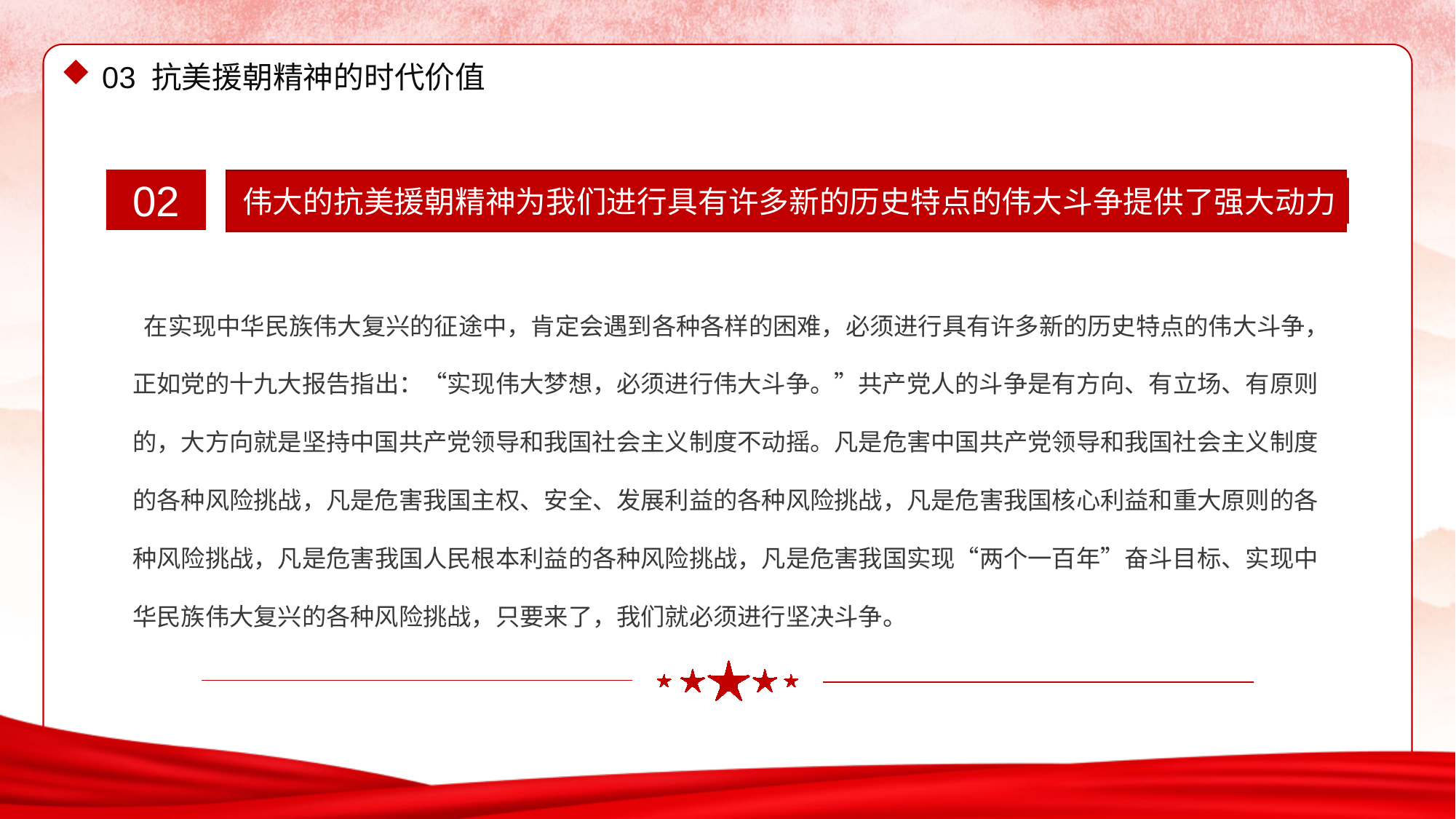

02
伟大的抗美援朝精神为我们进行具有许多新的历史特点的伟大斗争提供了强大动力

 在实现中华民族伟大复兴的征途中，肯定会遇到各种各样的困难，必须进行具有许多新的历史特点的伟大斗争，正如党的十九大报告指出：“实现伟大梦想，必须进行伟大斗争。”共产党人的斗争是有方向、有立场、有原则的，大方向就是坚持中国共产党领导和我国社会主义制度不动摇。凡是危害中国共产党领导和我国社会主义制度的各种风险挑战，凡是危害我国主权、安全、发展利益的各种风险挑战，凡是危害我国核心利益和重大原则的各种风险挑战，凡是危害我国人民根本利益的各种风险挑战，凡是危害我国实现“两个一百年”奋斗目标、实现中华民族伟大复兴的各种风险挑战，只要来了，我们就必须进行坚决斗争。
 在实现中华民族伟大复兴的征途中，肯定会遇到各种各样的困难，必须进行具有许多新的历史特点的伟大斗争，正如党的十九大报告指出：“实现伟大梦想，必须进行伟大斗争。”共产党人的斗争是有方向、有立场、有原则的，大方向就是坚持中国共产党领导和我国社会主义制度不动摇。凡是危害中国共产党领导和我国社会主义制度的各种风险挑战，凡是危害我国主权、安全、发展利益的各种风险挑战，凡是危害我国核心利益和重大原则的各种风险挑战，凡是危害我国人民根本利益的各种风险挑战，凡是危害我国实现“两个一百年”奋斗目标、实现中华民族伟大复兴的各种风险挑战，只要来了，我们就必须进行坚决斗争。